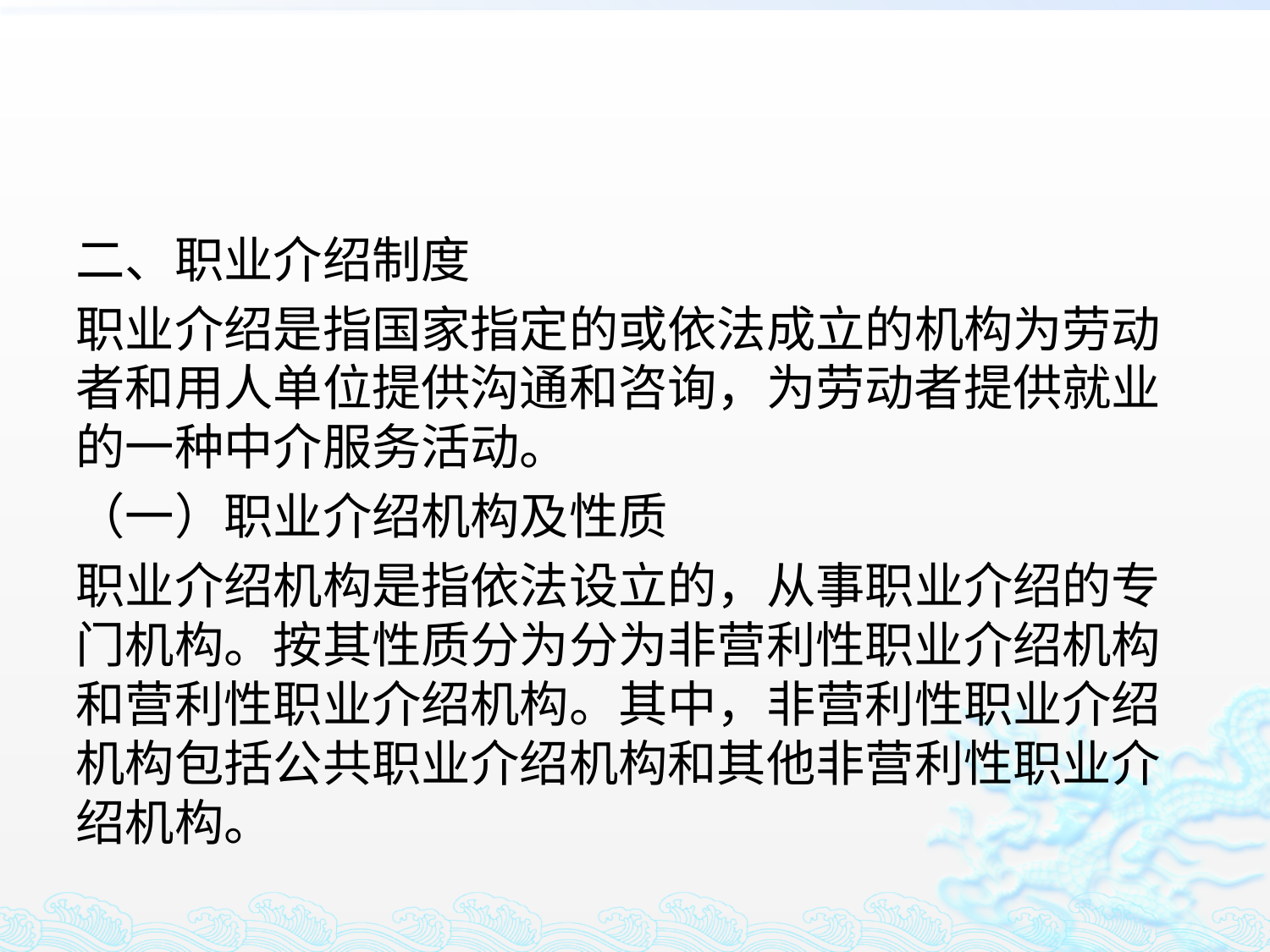

#
二、职业介绍制度
职业介绍是指国家指定的或依法成立的机构为劳动者和用人单位提供沟通和咨询，为劳动者提供就业的一种中介服务活动。
（一）职业介绍机构及性质
职业介绍机构是指依法设立的，从事职业介绍的专门机构。按其性质分为分为非营利性职业介绍机构和营利性职业介绍机构。其中，非营利性职业介绍机构包括公共职业介绍机构和其他非营利性职业介绍机构。